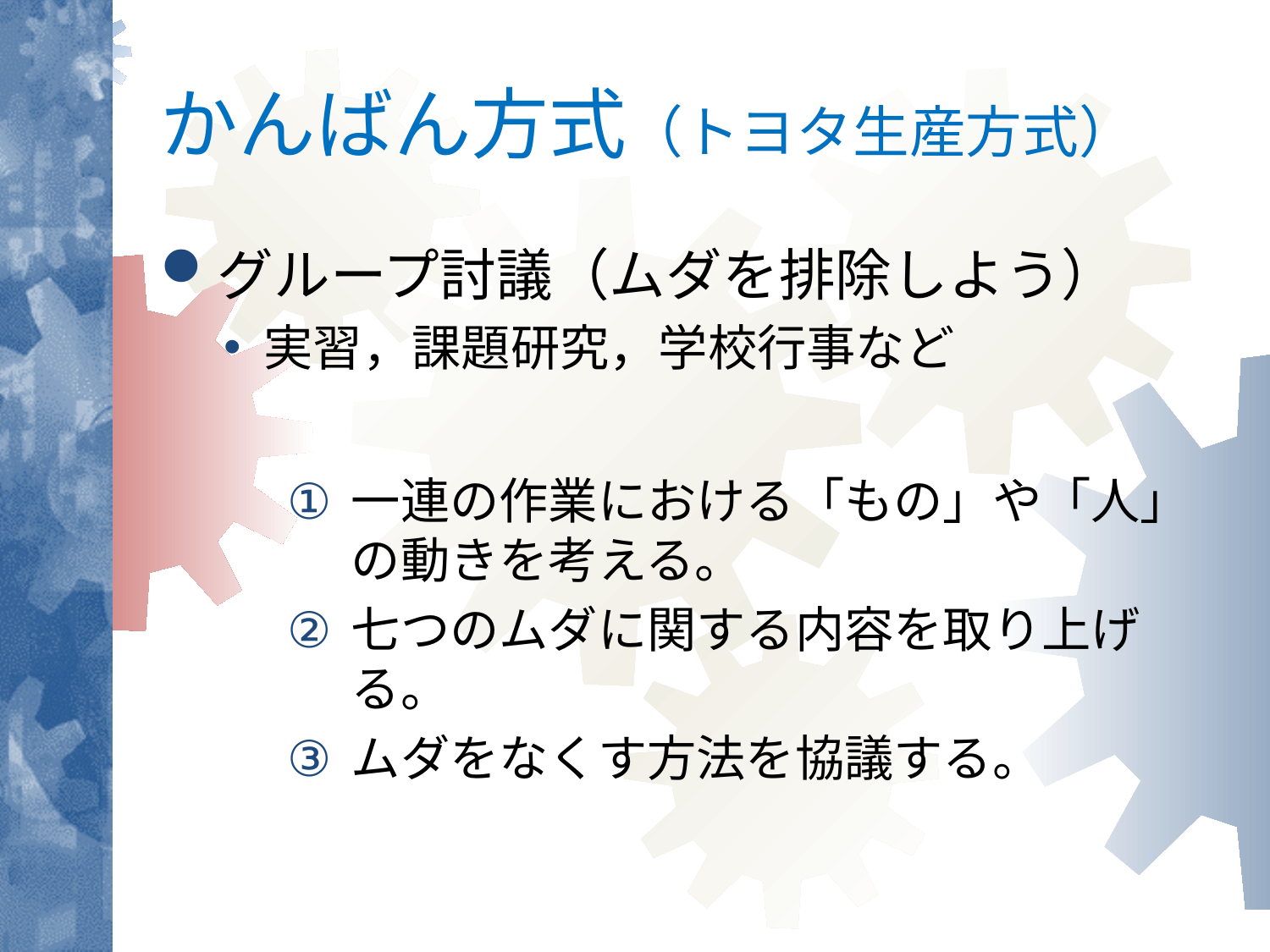

かんばん方式（トヨタ生産方式）
グループ討議（ムダを排除しよう）
実習，課題研究，学校行事など

一連の作業における「もの」や「人」の動きを考える。
七つのムダに関する内容を取り上げる。
ムダをなくす方法を協議する。